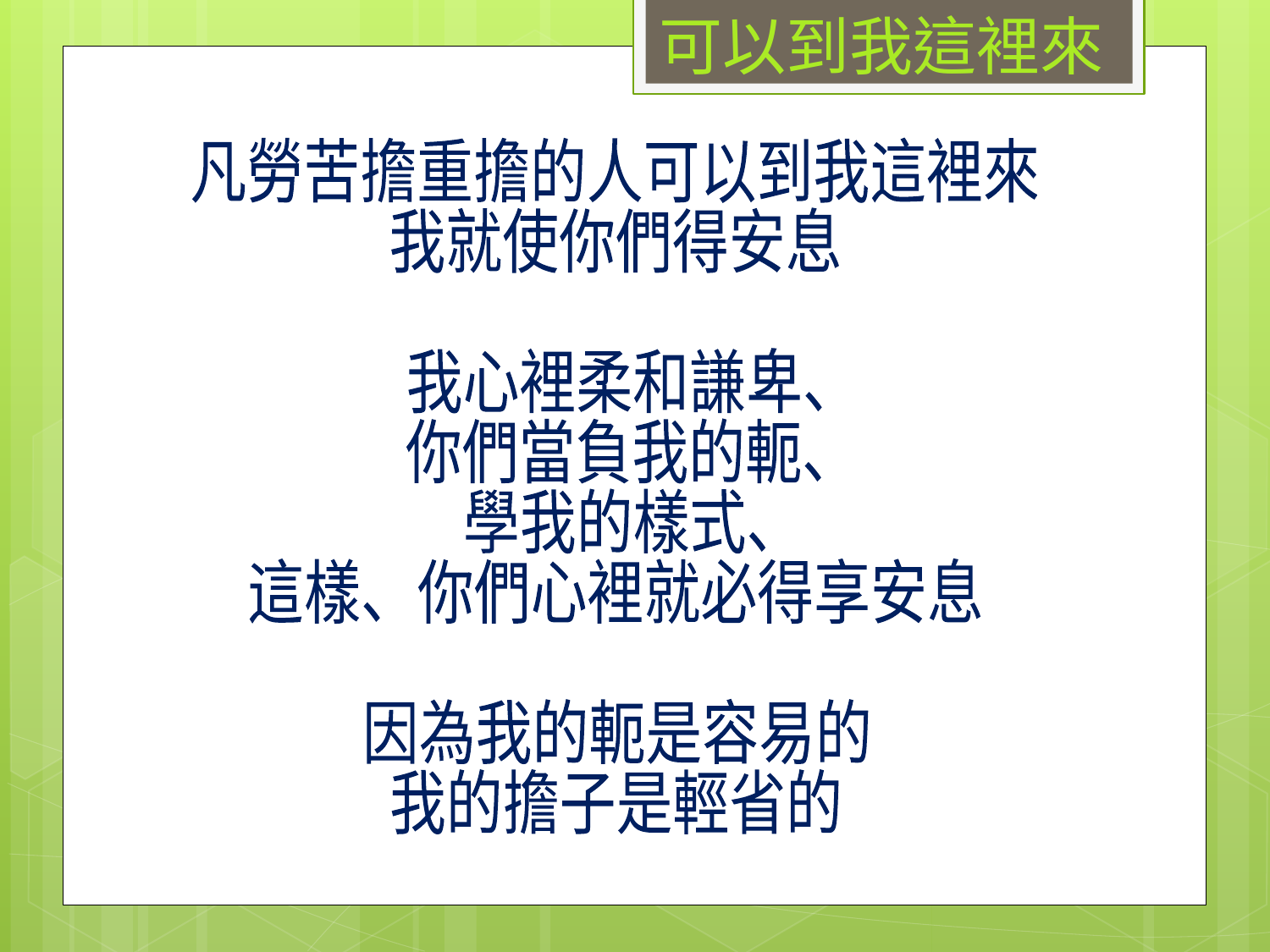

可以到我這裡來
凡勞苦擔重擔的人可以到我這裡來
我就使你們得安息

我心裡柔和謙卑、
你們當負我的軛、
學我的樣式、
這樣、你們心裡就必得享安息

因為我的軛是容易的
我的擔子是輕省的